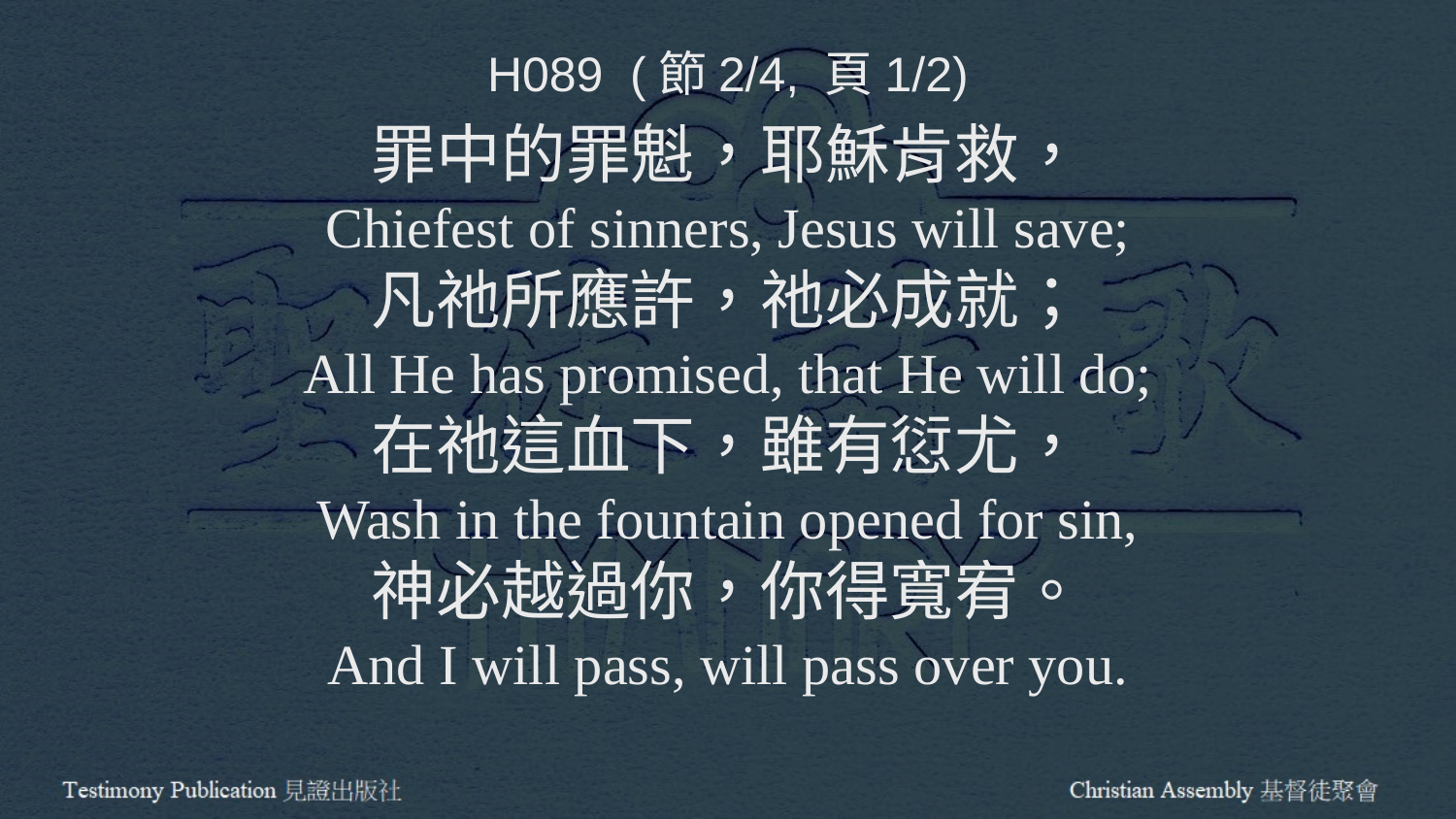

H089  (節2/4, 頁1/2)
罪中的罪魁，耶穌肯救，
Chiefest of sinners, Jesus will save;
凡祂所應許，祂必成就；
All He has promised, that He will do;
在祂這血下，雖有愆尤，
Wash in the fountain opened for sin,
神必越過你，你得寬宥。
And I will pass, will pass over you.